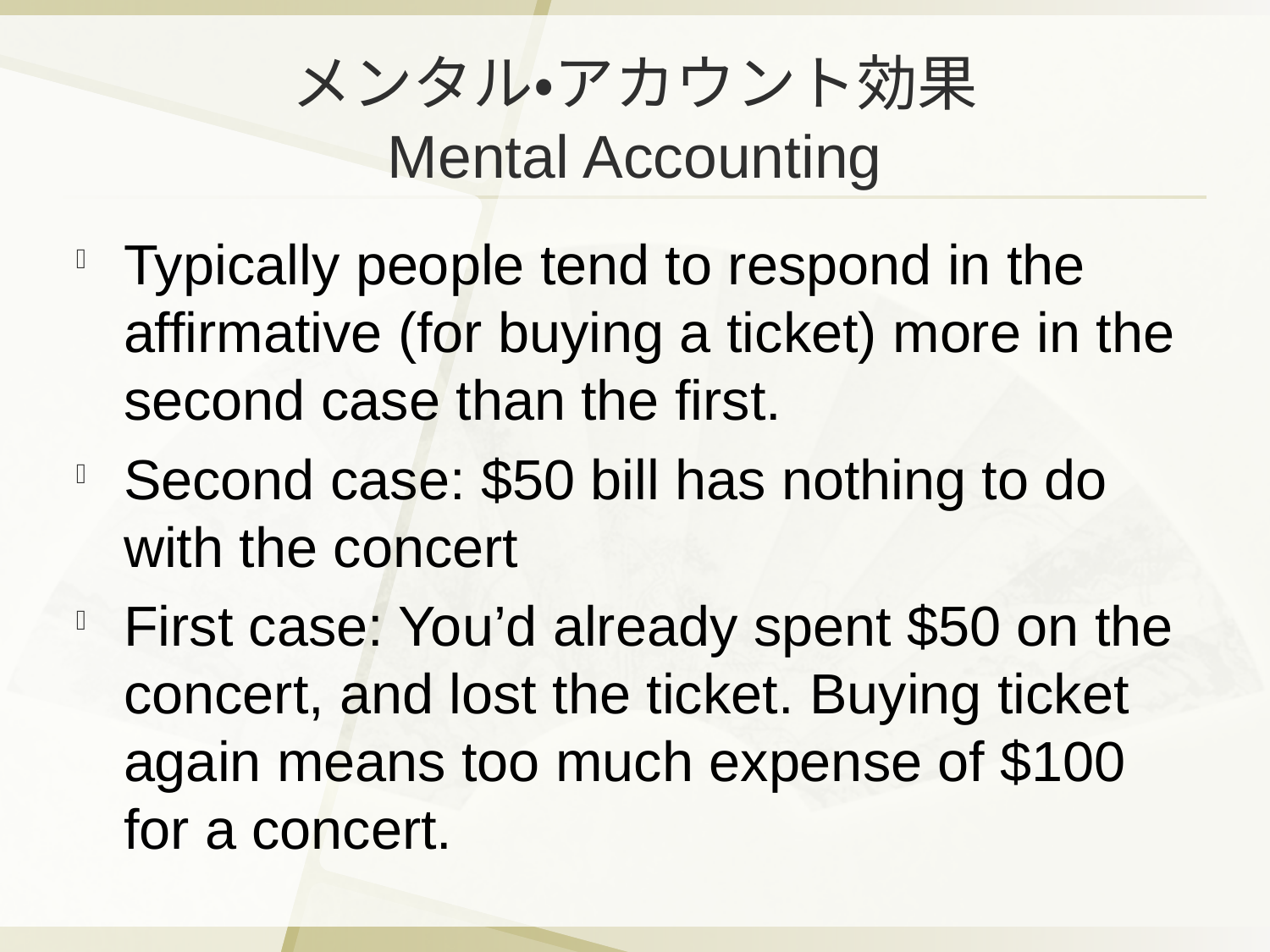

# メンタル・アカウント効果 Mental Accounting
Typically people tend to respond in the affirmative (for buying a ticket) more in the second case than the first.
Second case: $50 bill has nothing to do with the concert
First case: You’d already spent $50 on the concert, and lost the ticket. Buying ticket again means too much expense of $100 for a concert.